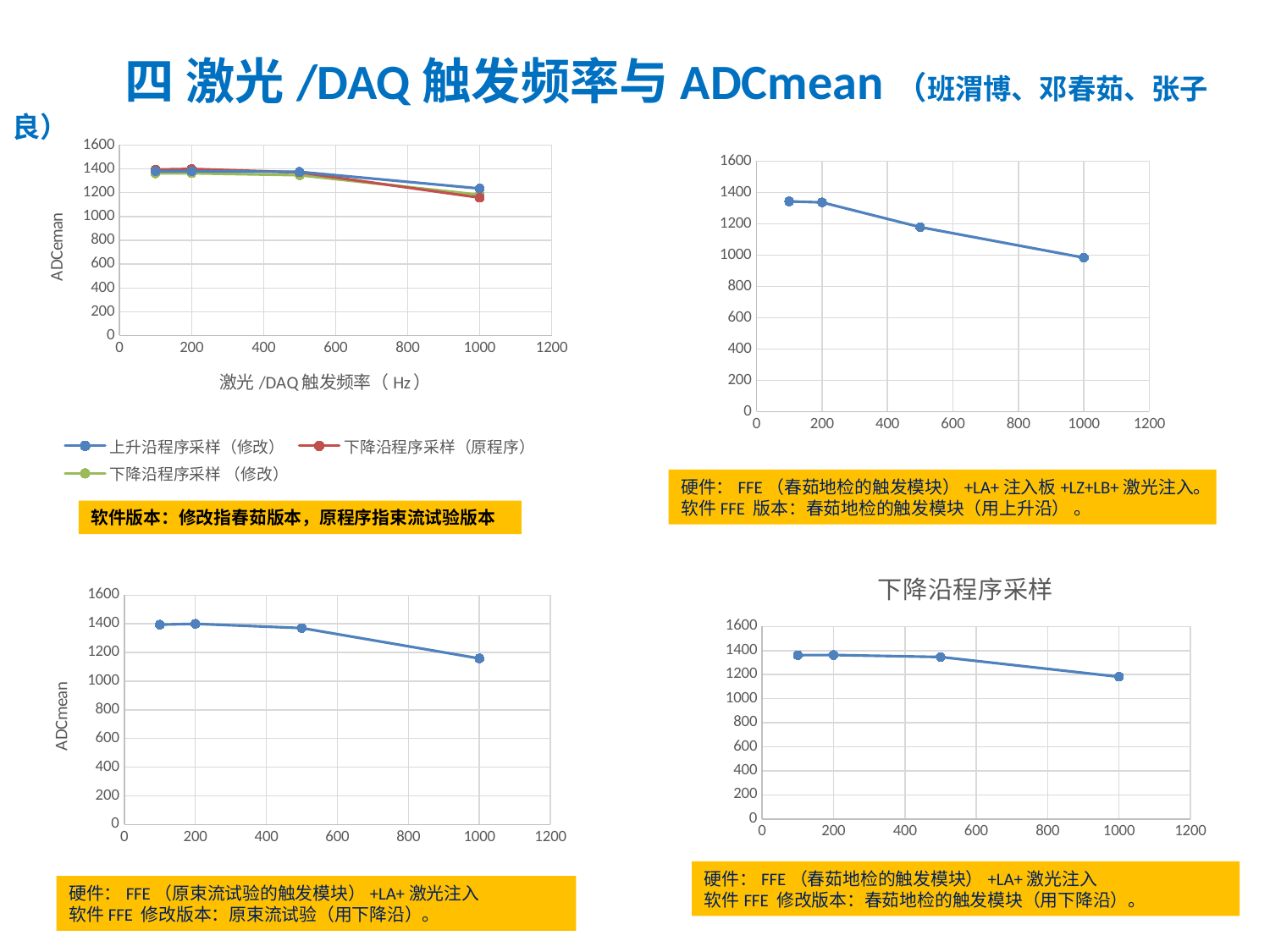

四 激光/DAQ触发频率与ADCmean（班渭博、邓春茹、张子良）

### Chart

| Category |  |  |  |
|---|---|---|---|

### Chart

| Category |  |
|---|---|
硬件：FFE（春茹地检的触发模块）+LA+注入板+LZ+LB+激光注入。
软件FFE 版本：春茹地检的触发模块（用上升沿） 。
软件版本：修改指春茹版本，原程序指束流试验版本

### Chart:

| Category |  |
|---|---|

### Chart

| Category |  |
|---|---|
硬件：FFE（春茹地检的触发模块）+LA+激光注入
软件FFE 修改版本：春茹地检的触发模块（用下降沿）。
硬件：FFE（原束流试验的触发模块）+LA+激光注入
软件FFE 修改版本：原束流试验（用下降沿）。